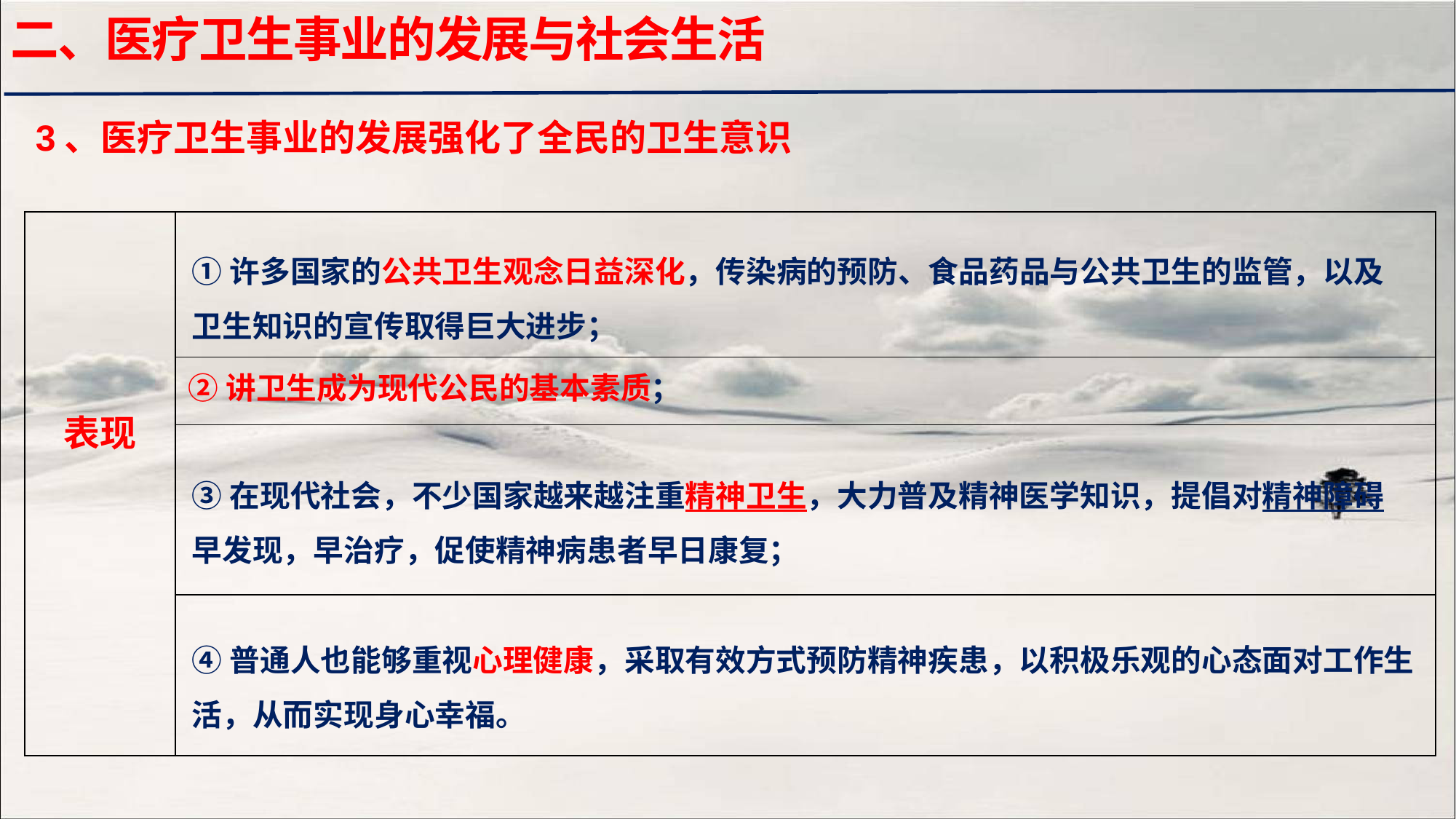

二、医疗卫生事业的发展与社会生活
3、医疗卫生事业的发展强化了全民的卫生意识
| 表现 |  |
| --- | --- |
|  |  |
|  |  |
|  |  |
①许多国家的公共卫生观念日益深化，传染病的预防、食品药品与公共卫生的监管，以及卫生知识的宣传取得巨大进步；
②讲卫生成为现代公民的基本素质；
③在现代社会，不少国家越来越注重精神卫生，大力普及精神医学知识，提倡对精神障碍早发现，早治疗，促使精神病患者早日康复；
④普通人也能够重视心理健康，采取有效方式预防精神疾患，以积极乐观的心态面对工作生活，从而实现身心幸福。